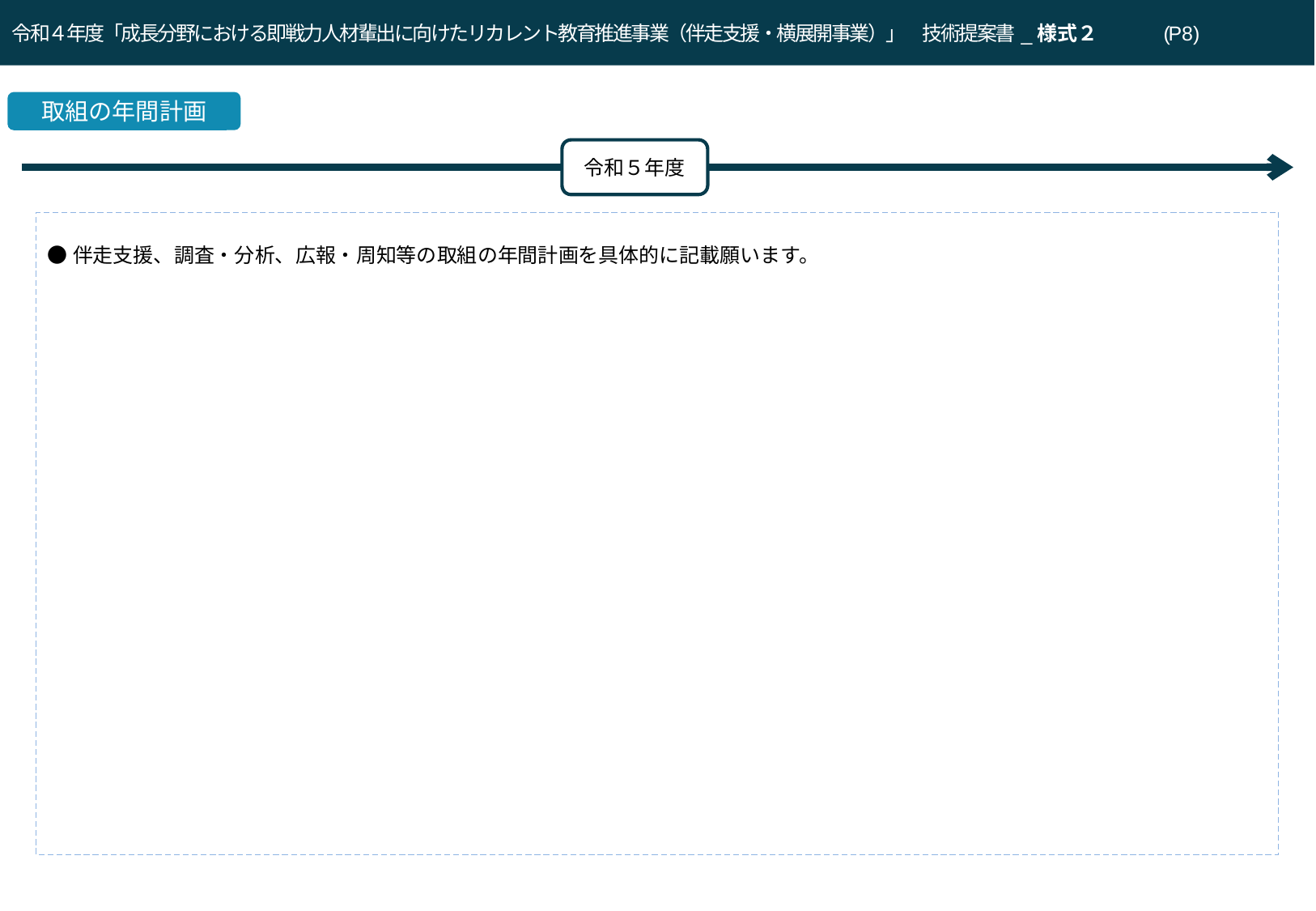

令和４年度「成長分野における即戦力人材輩出に向けたリカレント教育推進事業（伴走支援・横展開事業）」　技術提案書_様式２　　　(P8)
令和２年度「就職・転職支援のための大学リカレント教育推進事業（就職・転職支援のためのリカレント教育プログラムの開発・実施）」企画提案書（a：求職支援）(P8)
取組の年間計画
令和５年度

●伴走支援、調査・分析、広報・周知等の取組の年間計画を具体的に記載願います。